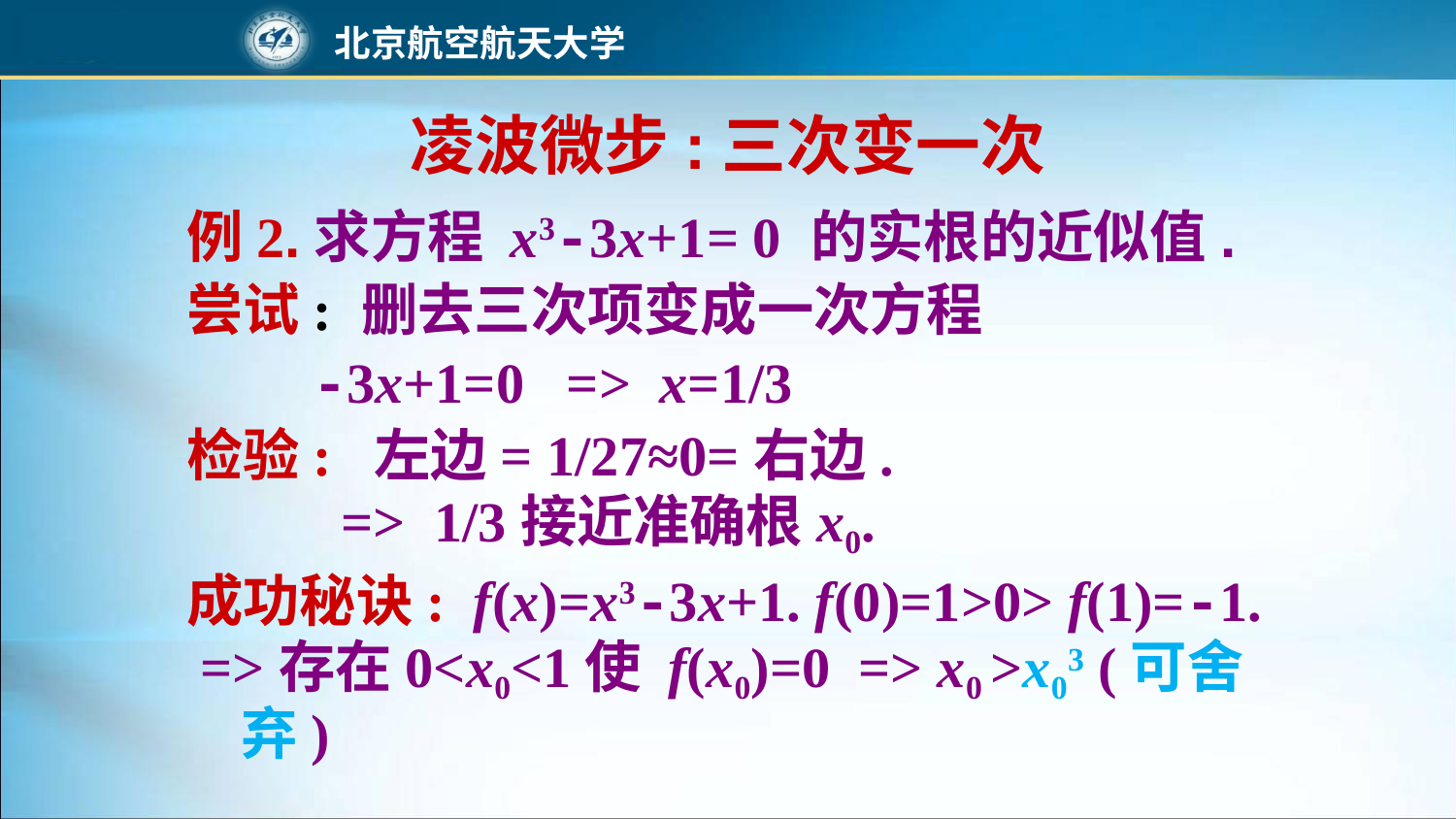

# 凌波微步:三次变一次
例2.求方程 x3-3x+1= 0 的实根的近似值.
尝试: 删去三次项变成一次方程
        -3x+1=0   =>  x=1/3
检验:  左边= 1/27≈0=右边.
           =>  1/3接近准确根x0.
成功秘诀:  f(x)=x3-3x+1. f(0)=1>0> f(1)=-1.
 =>存在0<x0<1使 f(x0)=0  => x0 >x03 (可舍弃)